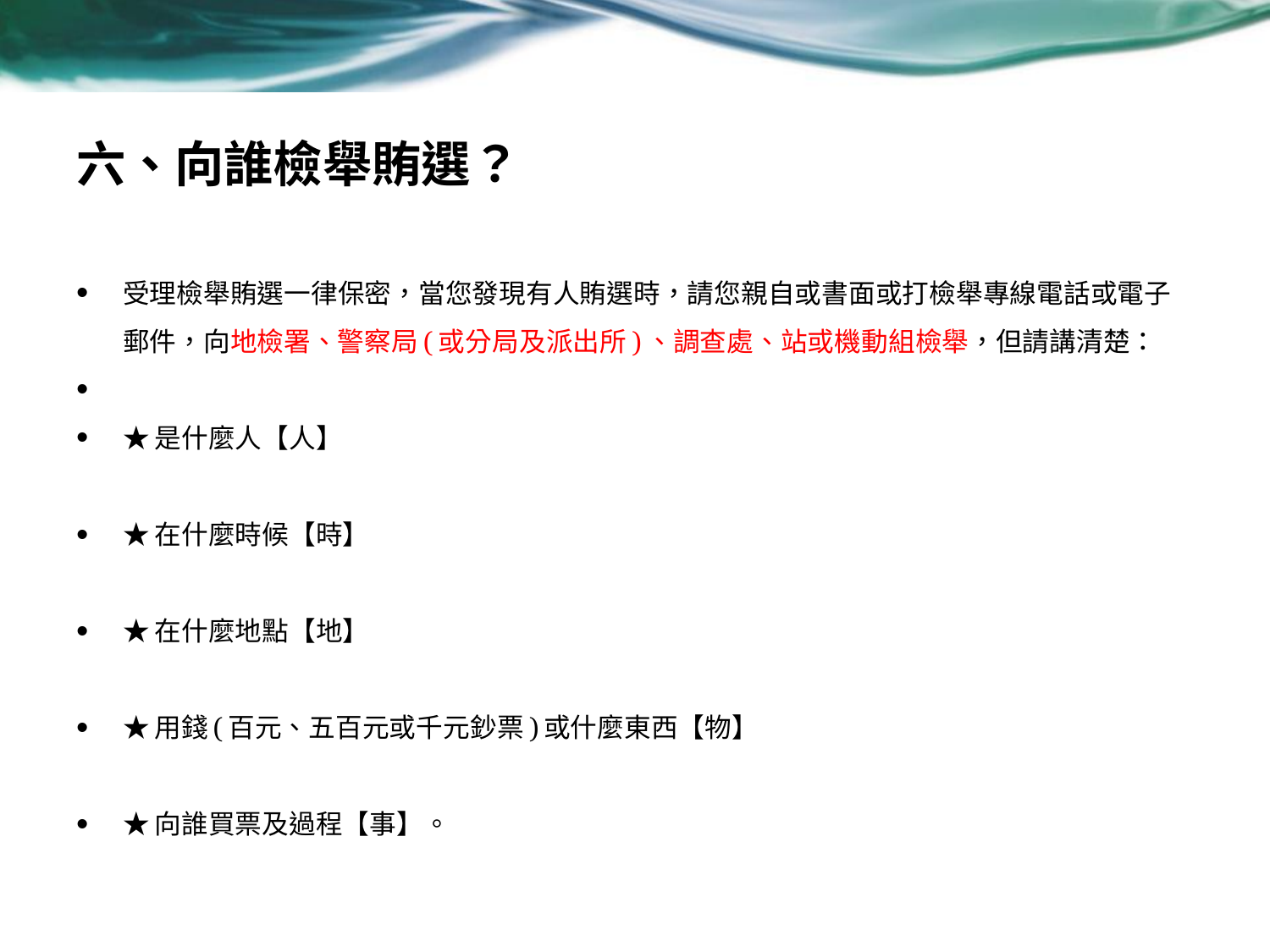

# 六、向誰檢舉賄選？
受理檢舉賄選一律保密，當您發現有人賄選時，請您親自或書面或打檢舉專線電話或電子郵件，向地檢署、警察局(或分局及派出所)、調查處、站或機動組檢舉，但請講清楚：

★是什麼人【人】
★在什麼時候【時】
★在什麼地點【地】
★用錢(百元、五百元或千元鈔票)或什麼東西【物】
★向誰買票及過程【事】。